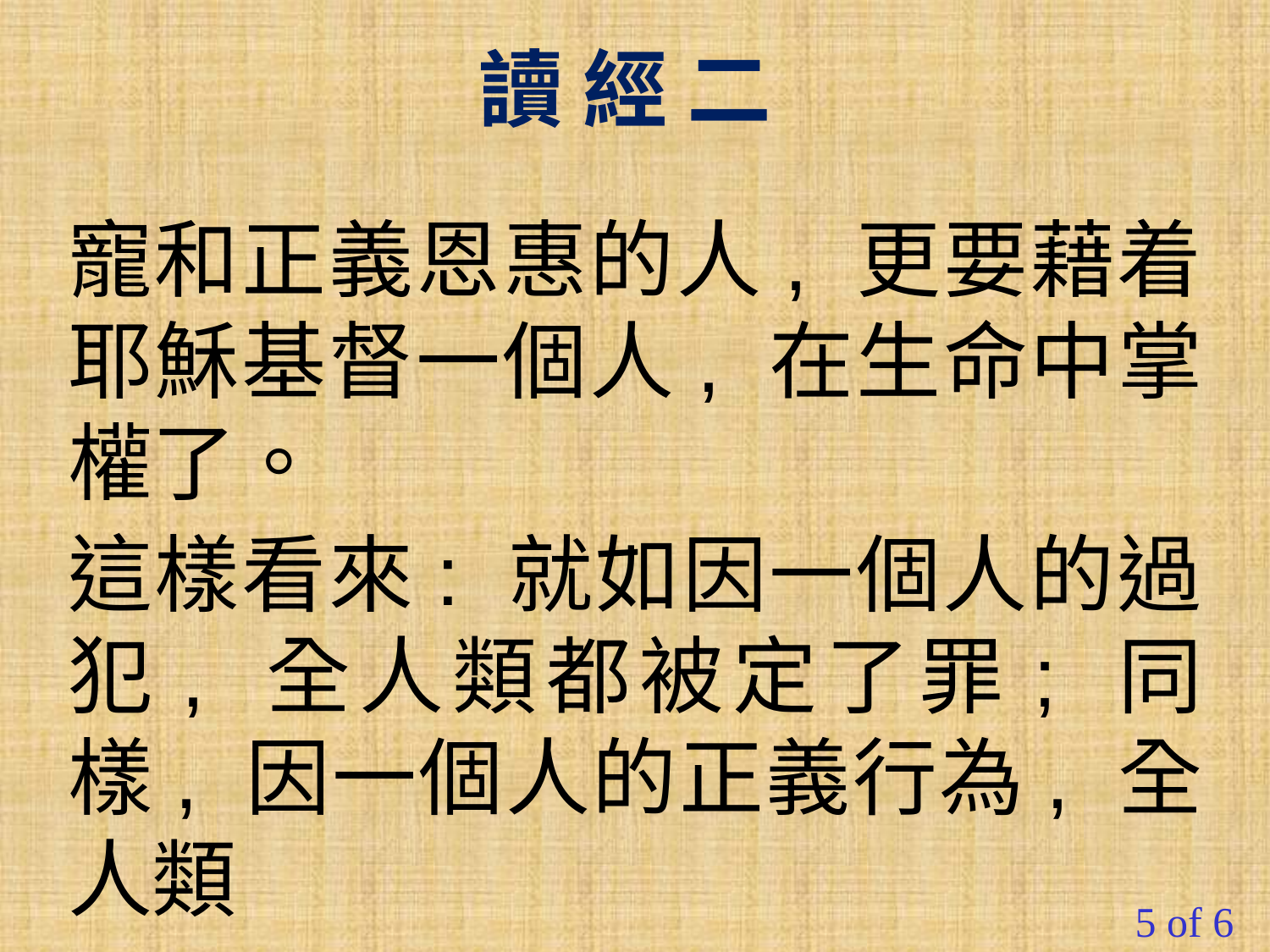

讀 經 二

寵和正義恩惠的人, 更要藉着耶穌基督一個人, 在生命中掌權了。
這樣看來: 就如因一個人的過犯, 全人類都被定了罪; 同樣, 因一個人的正義行為, 全人類
5 of 6